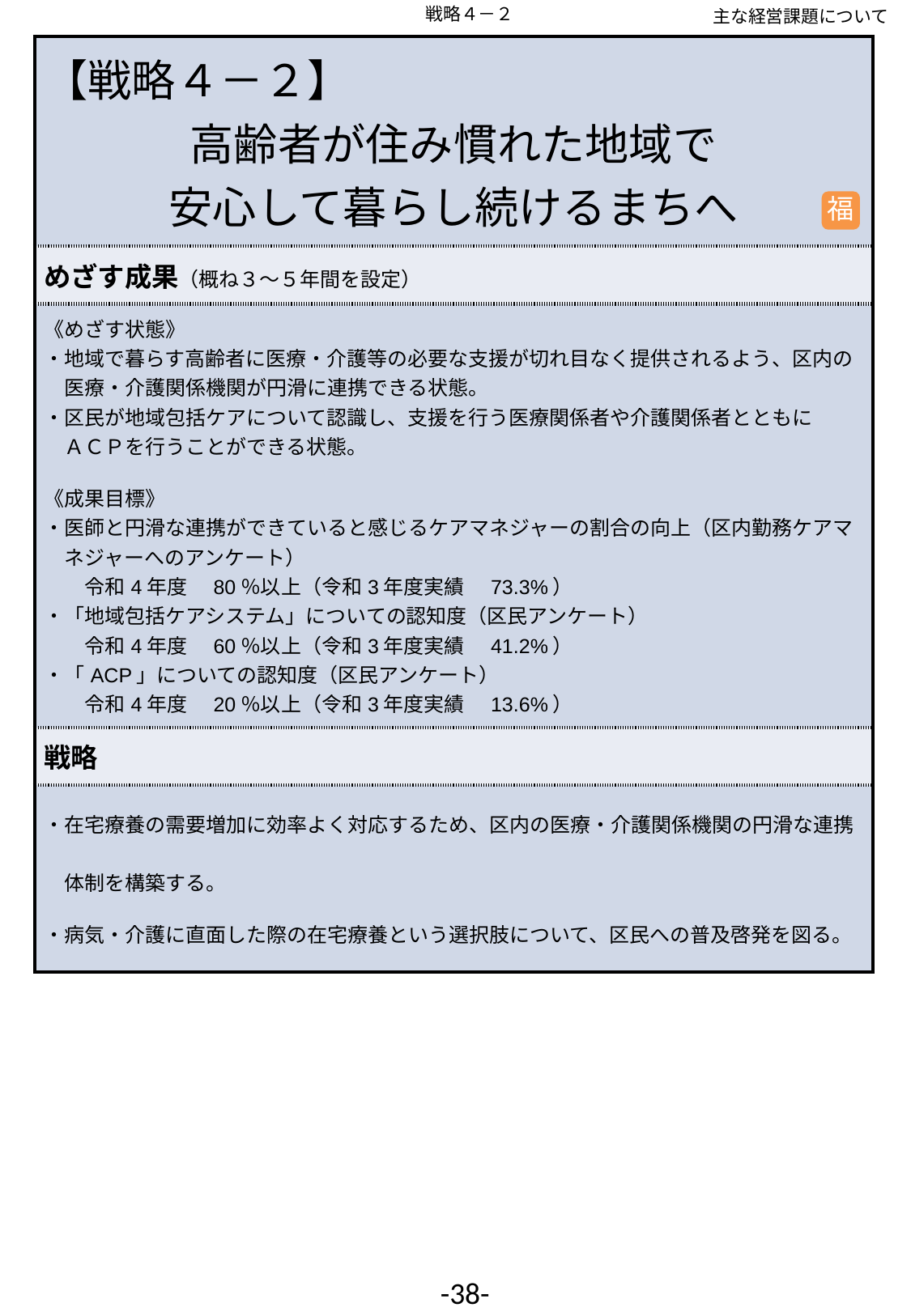

主な経営課題について
戦略４－２
| 【戦略４－２】 高齢者が住み慣れた地域で 安心して暮らし続けるまちへ |
| --- |
| めざす成果（概ね３～５年間を設定） |
| 《めざす状態》 ・地域で暮らす高齢者に医療・介護等の必要な支援が切れ目なく提供されるよう、区内の 　医療・介護関係機関が円滑に連携できる状態。 ・区民が地域包括ケアについて認識し、支援を行う医療関係者や介護関係者とともに 　ＡＣＰを行うことができる状態。 《成果目標》 ・医師と円滑な連携ができていると感じるケアマネジャーの割合の向上（区内勤務ケアマ 　ネジャーへのアンケート） 　　令和4年度　80％以上（令和3年度実績　73.3%） ・「地域包括ケアシステム」についての認知度（区民アンケート） 　　令和4年度　60％以上（令和3年度実績　41.2%） ・「ACP」についての認知度（区民アンケート） 　　令和4年度　20％以上（令和3年度実績　13.6%） |
| 戦略 |
| ・在宅療養の需要増加に効率よく対応するため、区内の医療・介護関係機関の円滑な連携　 　体制を構築する。 ・病気・介護に直面した際の在宅療養という選択肢について、区民への普及啓発を図る。 |
福

-38-